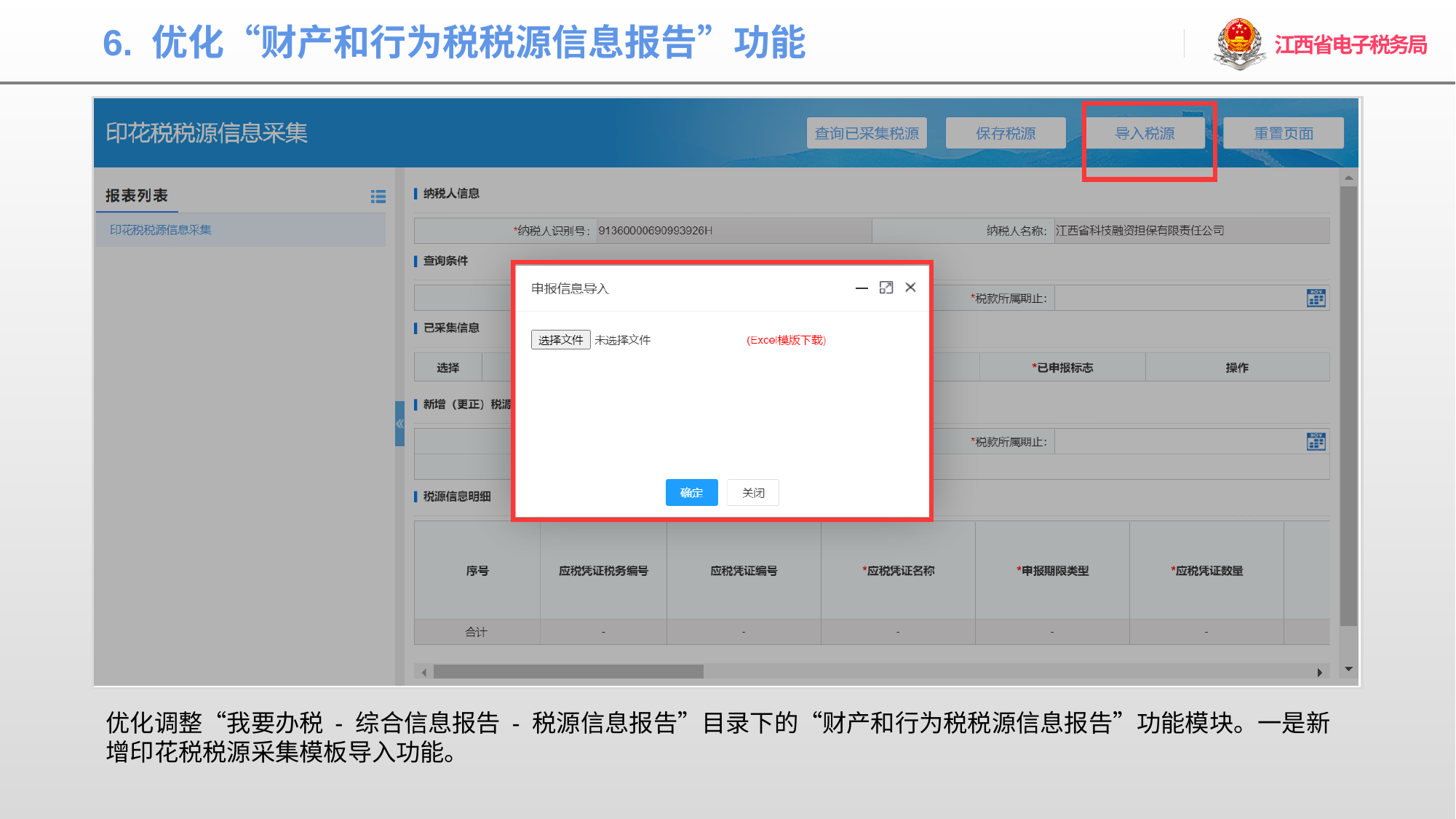

6. 优化“财产和行为税税源信息报告”功能

优化调整“我要办税 - 综合信息报告 - 税源信息报告”目录下的“财产和行为税税源信息报告”功能模块。一是新增印花税税源采集模板导入功能。